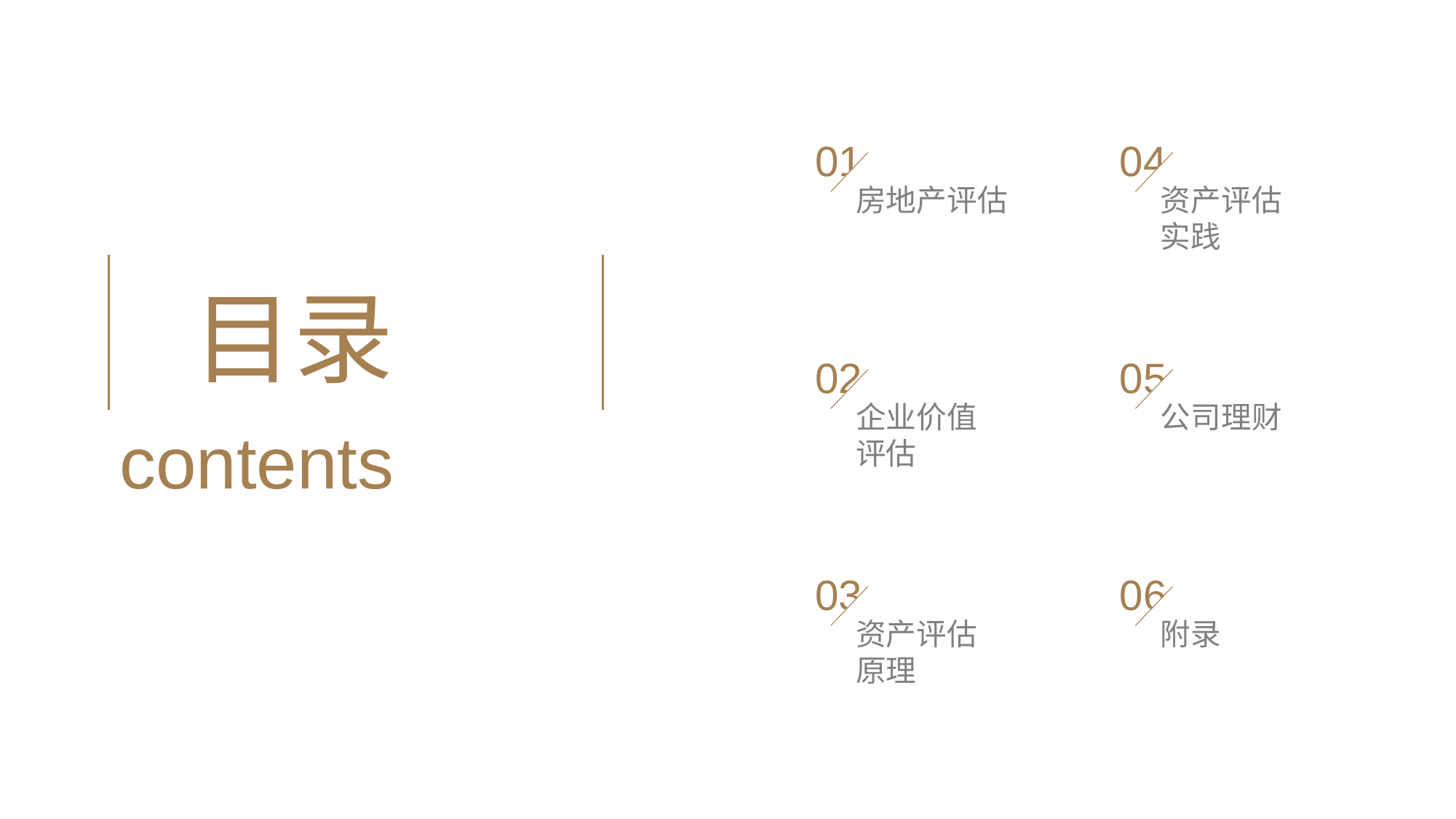

01
04
房地产评估
资产评估
实践
# 目录

02
05
contents
企业价值
评估
公司理财

03
06
资产评估
原理
附录